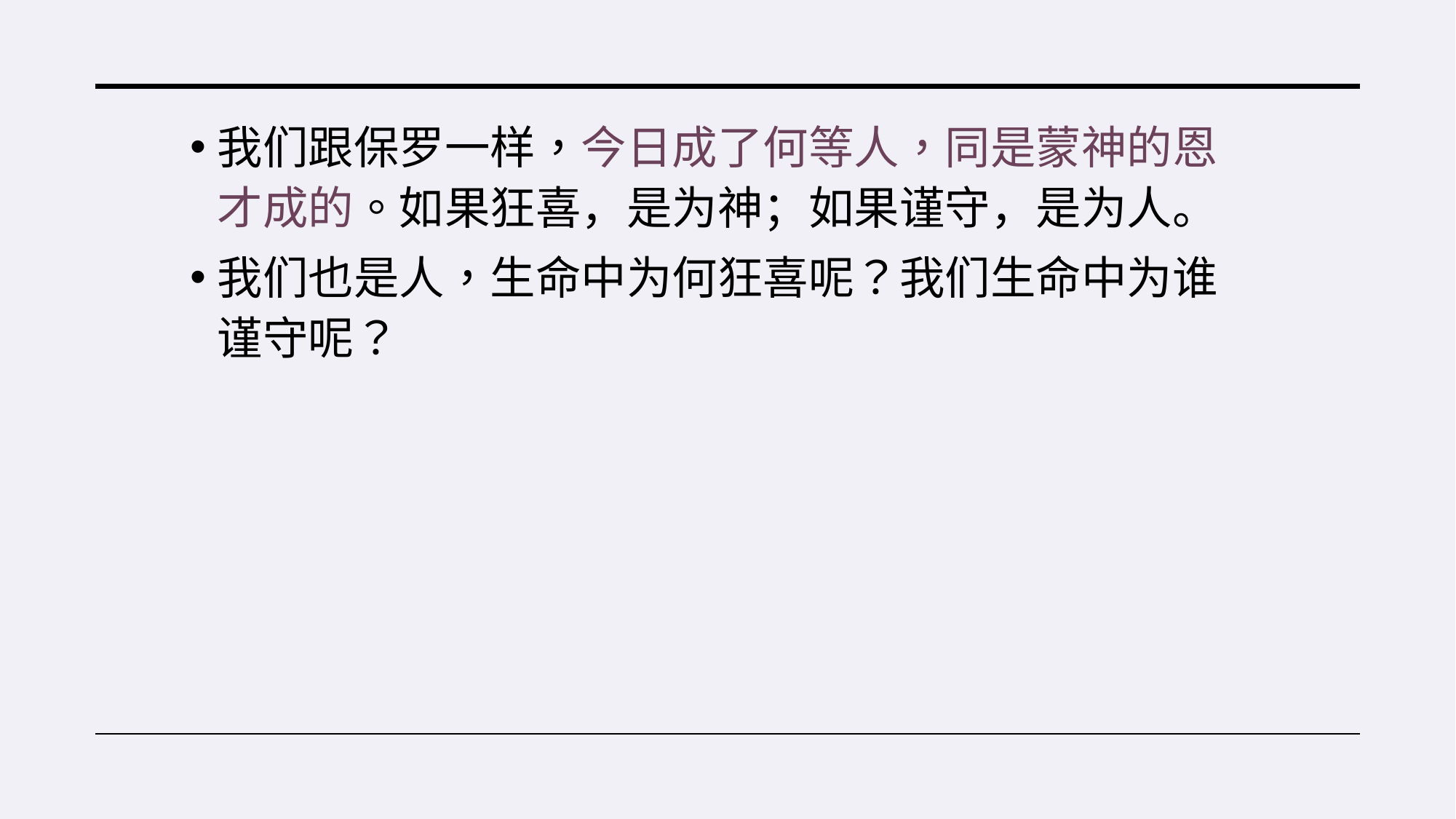

我们跟保罗一样，今日成了何等人，同是蒙神的恩才成的。如果狂喜，是为神；如果谨守，是为人。
我们也是人，生命中为何狂喜呢？我们生命中为谁谨守呢？